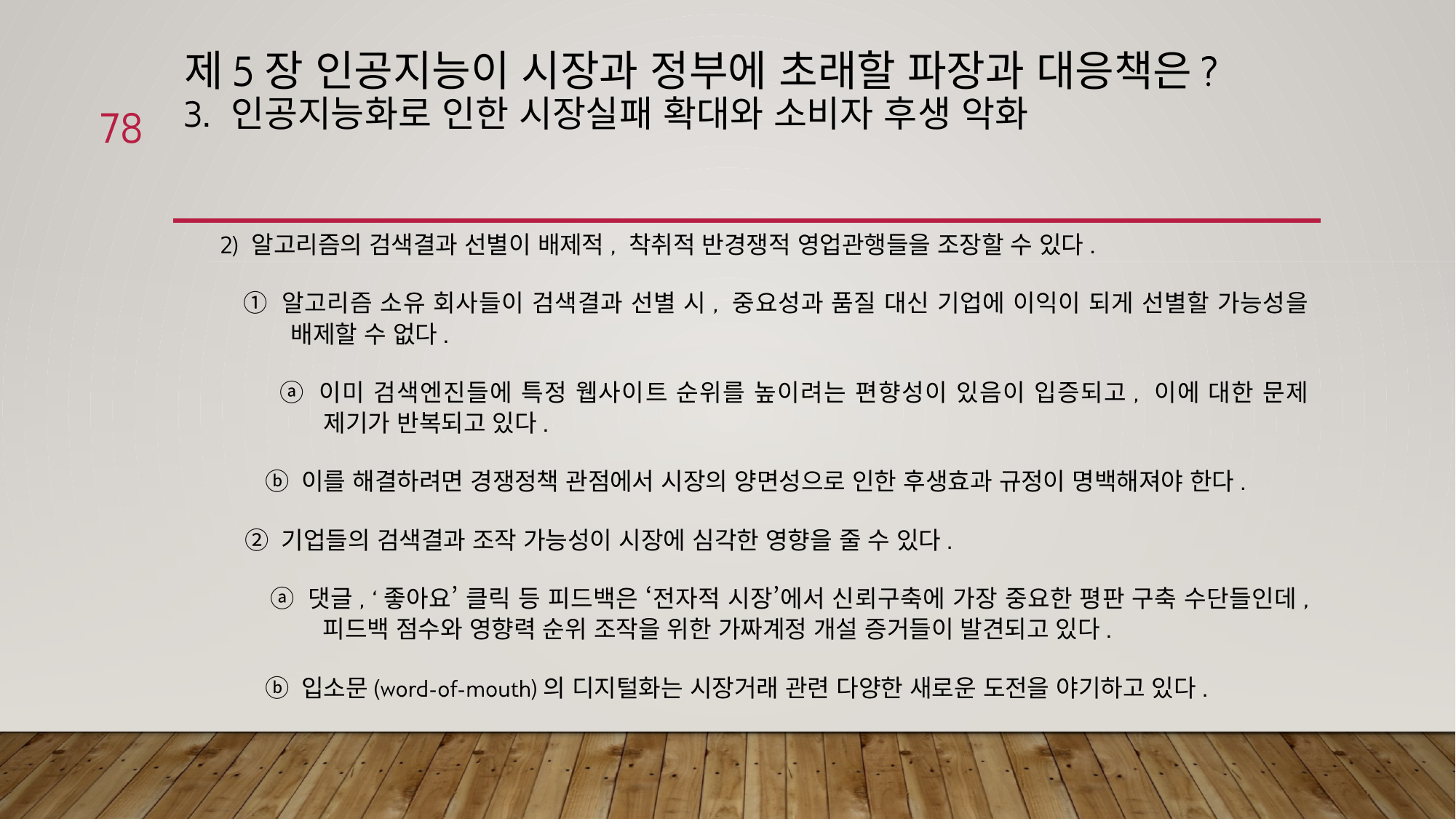

# 제5장 인공지능이 시장과 정부에 초래할 파장과 대응책은? 3. 인공지능화로 인한 시장실패 확대와 소비자 후생 악화
78
     2) 알고리즘의 검색결과 선별이 배제적, 착취적 반경쟁적 영업관행들을 조장할 수 있다.
        ① 알고리즘 소유 회사들이 검색결과 선별 시, 중요성과 품질 대신 기업에 이익이 되게 선별할 가능성을 배제할 수 없다.
            ⓐ 이미 검색엔진들에 특정 웹사이트 순위를 높이려는 편향성이 있음이 입증되고, 이에 대한 문제 제기가 반복되고 있다.
            ⓑ 이를 해결하려면 경쟁정책 관점에서 시장의 양면성으로 인한 후생효과 규정이 명백해져야 한다.
         ② 기업들의 검색결과 조작 가능성이 시장에 심각한 영향을 줄 수 있다.
            ⓐ 댓글, ‘좋아요’ 클릭 등 피드백은 ‘전자적 시장’에서 신뢰구축에 가장 중요한 평판 구축 수단들인데, 피드백 점수와 영향력 순위 조작을 위한 가짜계정 개설 증거들이 발견되고 있다.
            ⓑ 입소문(word-of-mouth)의 디지털화는 시장거래 관련 다양한 새로운 도전을 야기하고 있다.